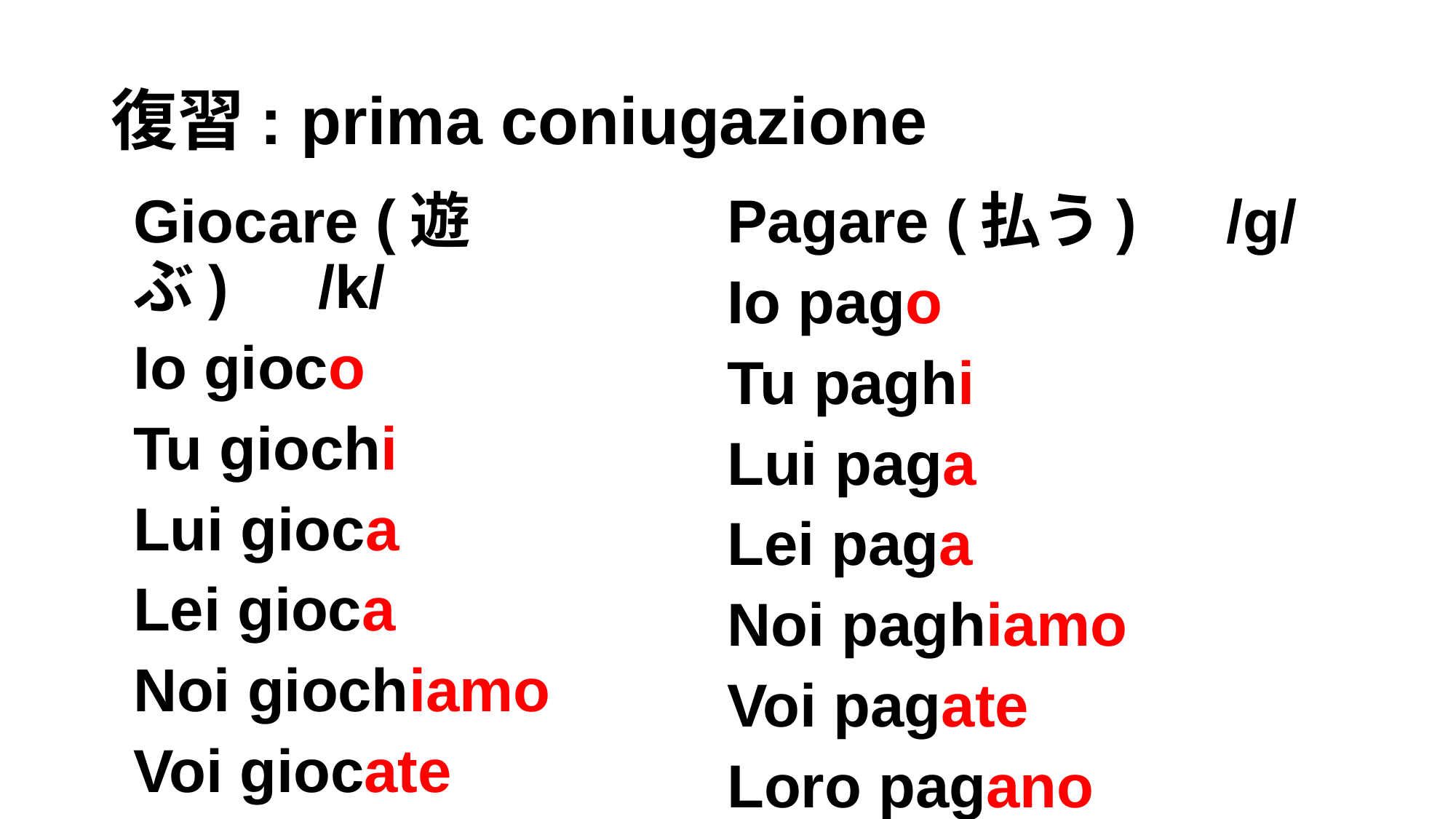

# 復習: prima coniugazione
Giocare (遊ぶ)　/k/
Io gioco
Tu giochi
Lui gioca
Lei gioca
Noi giochiamo
Voi giocate
Loro giocano
Pagare (払う)　/g/
Io pago
Tu paghi
Lui paga
Lei paga
Noi paghiamo
Voi pagate
Loro pagano